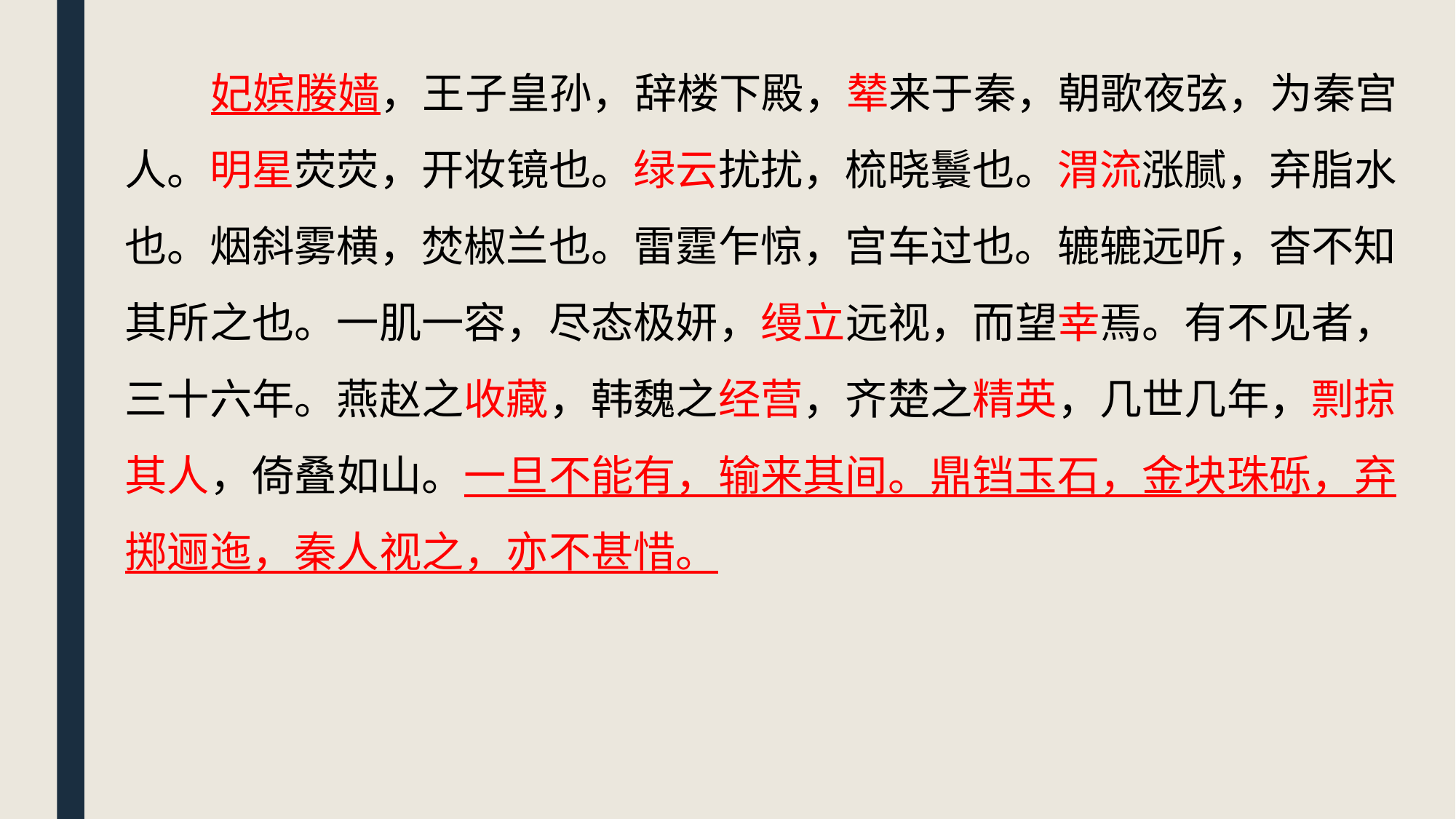

妃嫔媵嫱，王子皇孙，辞楼下殿，辇来于秦，朝歌夜弦，为秦宫人。明星荧荧，开妆镜也。绿云扰扰，梳晓鬟也。渭流涨腻，弃脂水也。烟斜雾横，焚椒兰也。雷霆乍惊，宫车过也。辘辘远听，杳不知其所之也。一肌一容，尽态极妍，缦立远视，而望幸焉。有不见者，三十六年。燕赵之收藏，韩魏之经营，齐楚之精英，几世几年，剽掠其人，倚叠如山。一旦不能有，输来其间。鼎铛玉石，金块珠砾，弃掷逦迤，秦人视之，亦不甚惜。